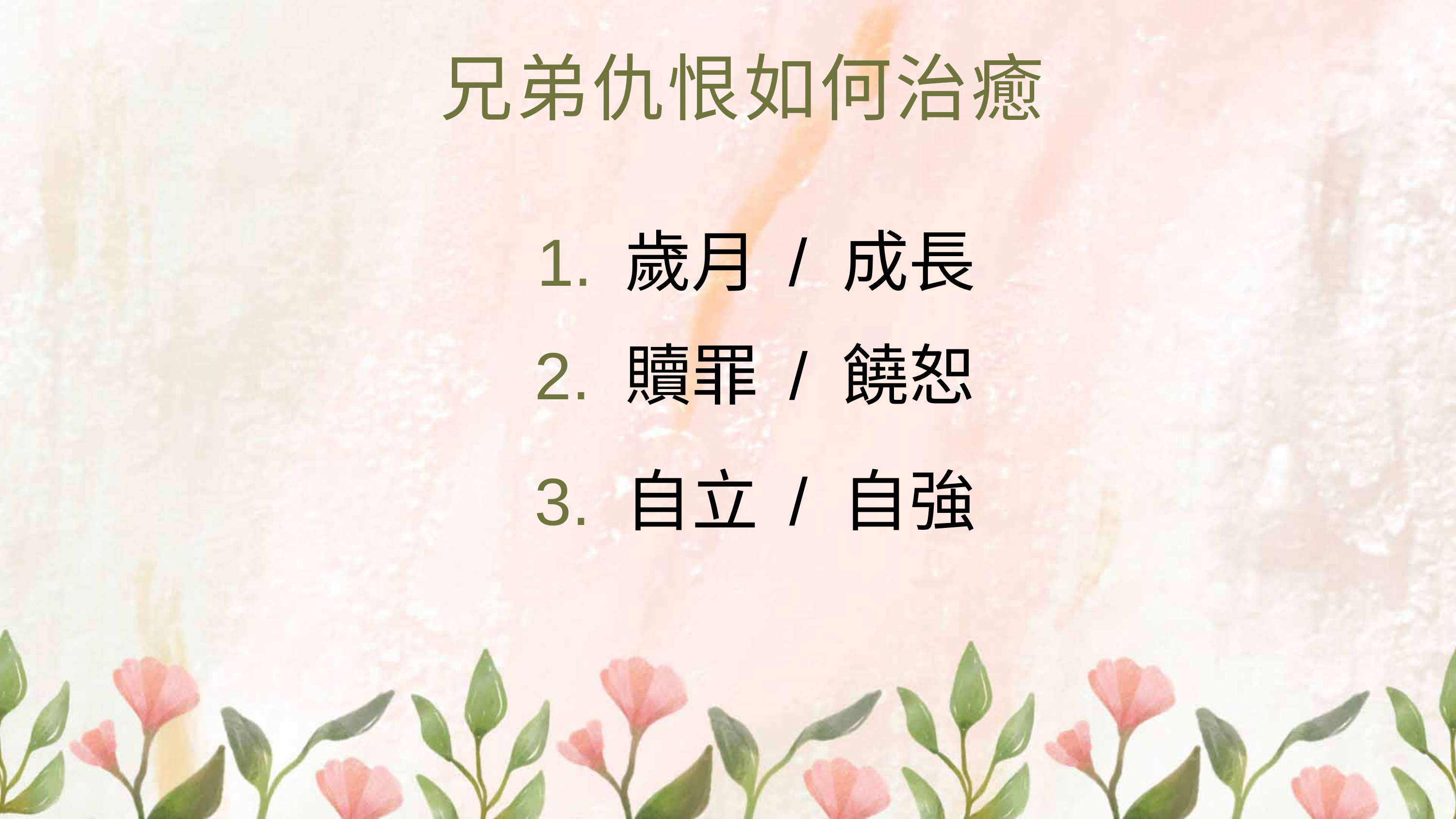

兄弟仇恨如何治癒
 歲月 / 成長
2. 贖罪 / 饒恕
3. 自立 / 自強